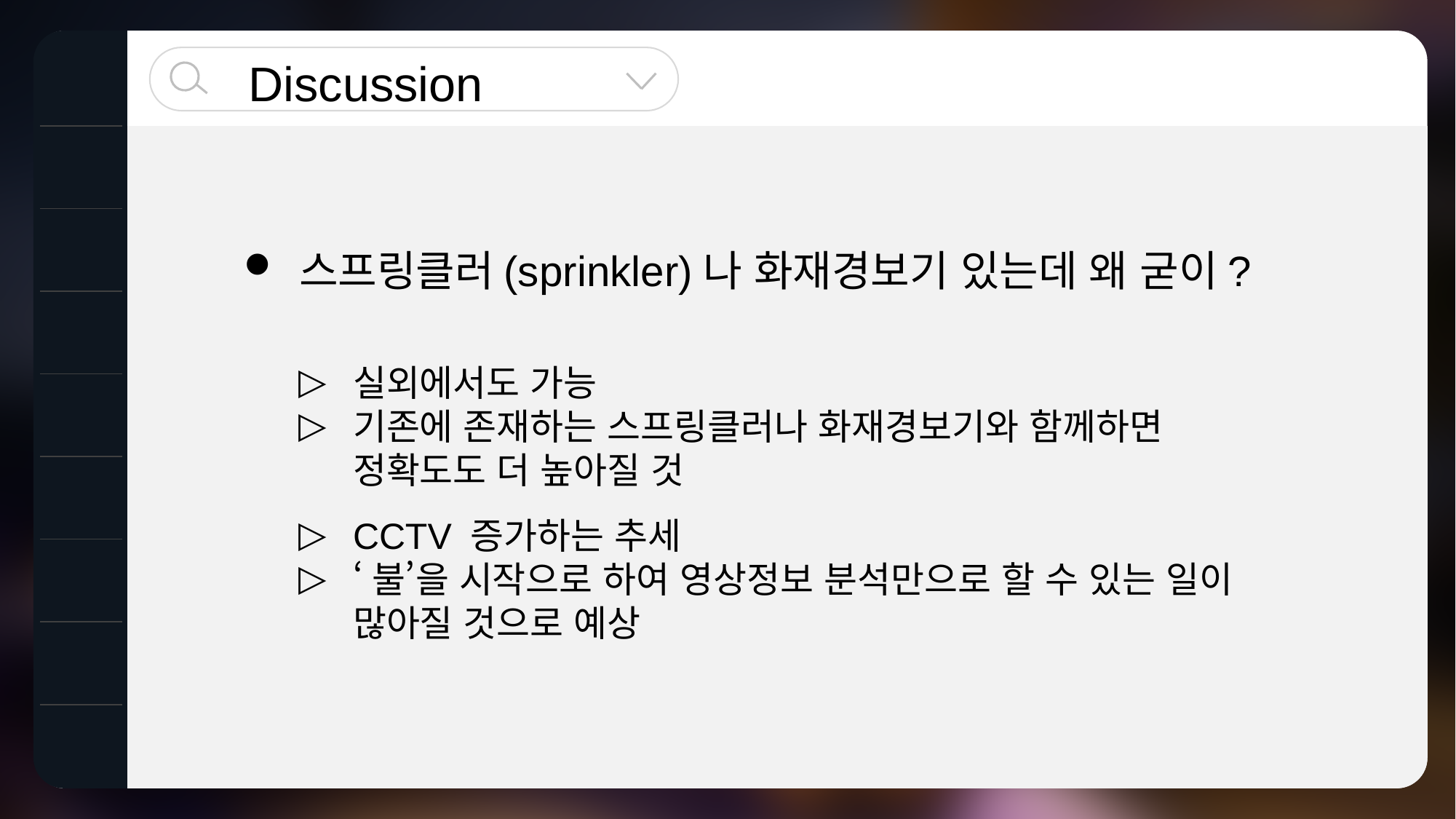

Discussion
 스프링클러(sprinkler)나 화재경보기 있는데 왜 굳이?

실외에서도 가능
기존에 존재하는 스프링클러나 화재경보기와 함께하면 정확도도 더 높아질 것
CCTV 증가하는 추세
‘불’을 시작으로 하여 영상정보 분석만으로 할 수 있는 일이 많아질 것으로 예상